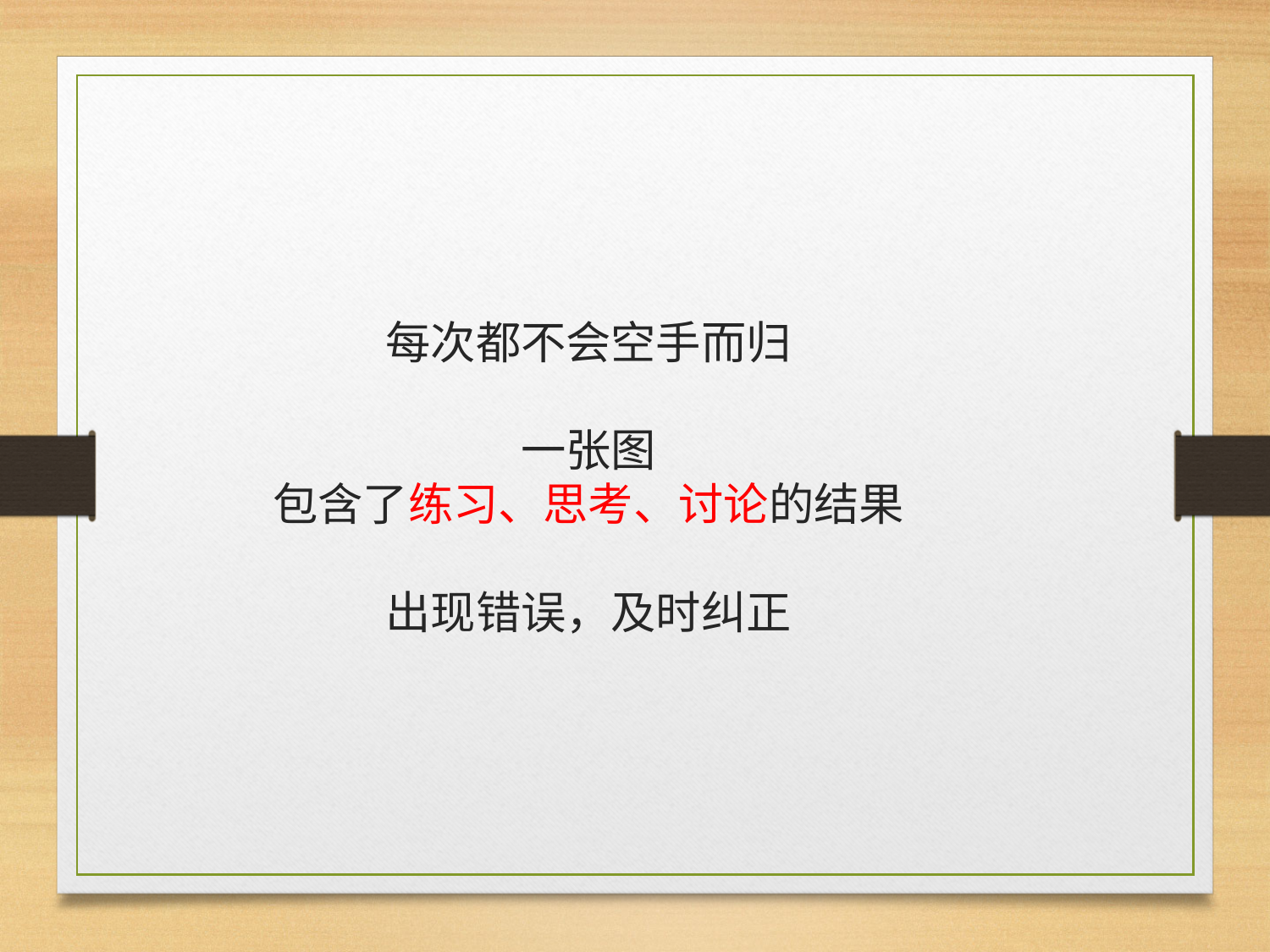

每次都不会空手而归
一张图
包含了练习、思考、讨论的结果
出现错误，及时纠正